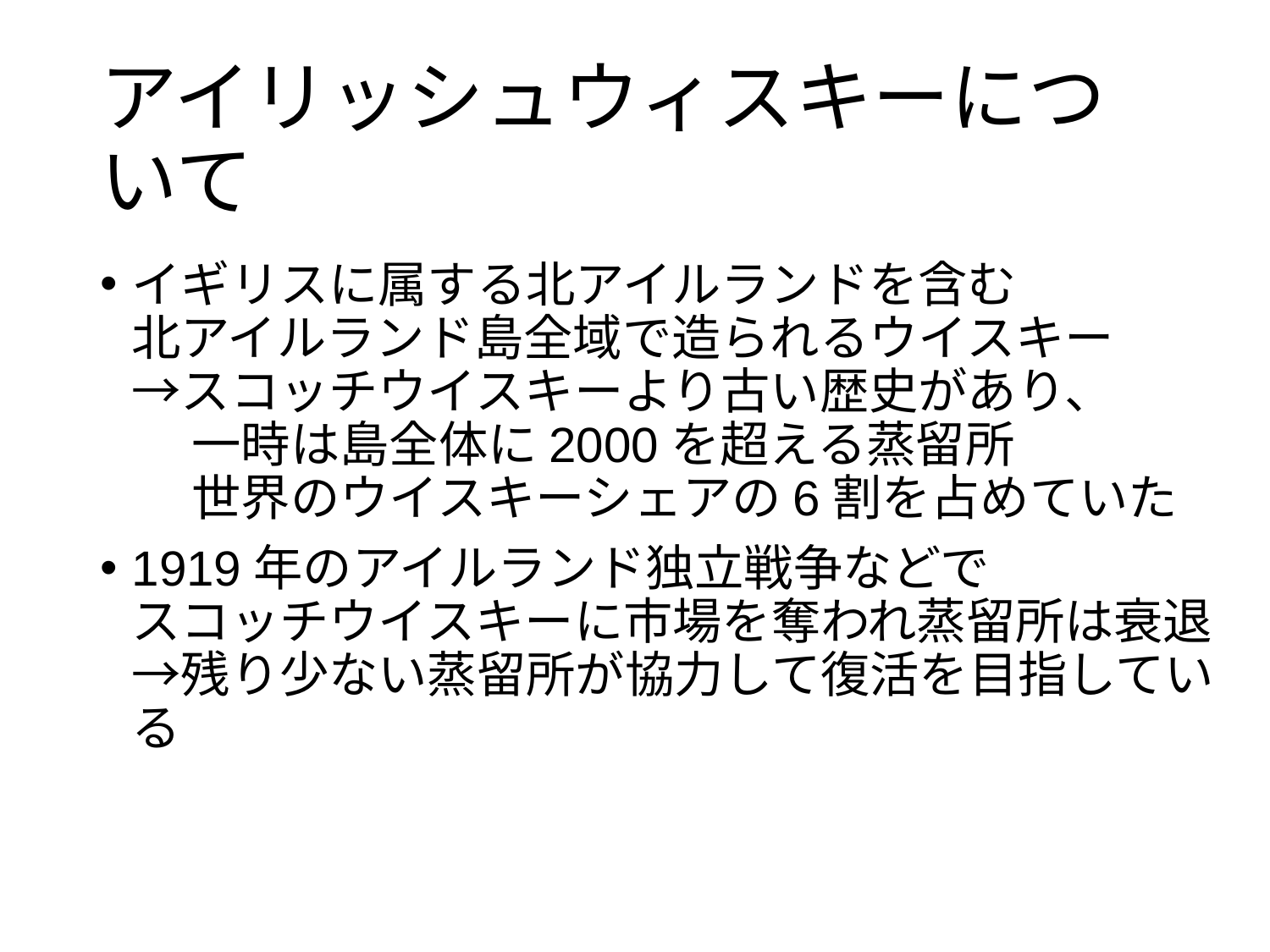

# アイリッシュウィスキーについて
イギリスに属する北アイルランドを含む
北アイルランド島全域で造られるウイスキー
→スコッチウイスキーより古い歴史があり、
　 一時は島全体に2000を超える蒸留所
　 世界のウイスキーシェアの6割を占めていた
1919年のアイルランド独立戦争などで
スコッチウイスキーに市場を奪われ蒸留所は衰退
→残り少ない蒸留所が協力して復活を目指している